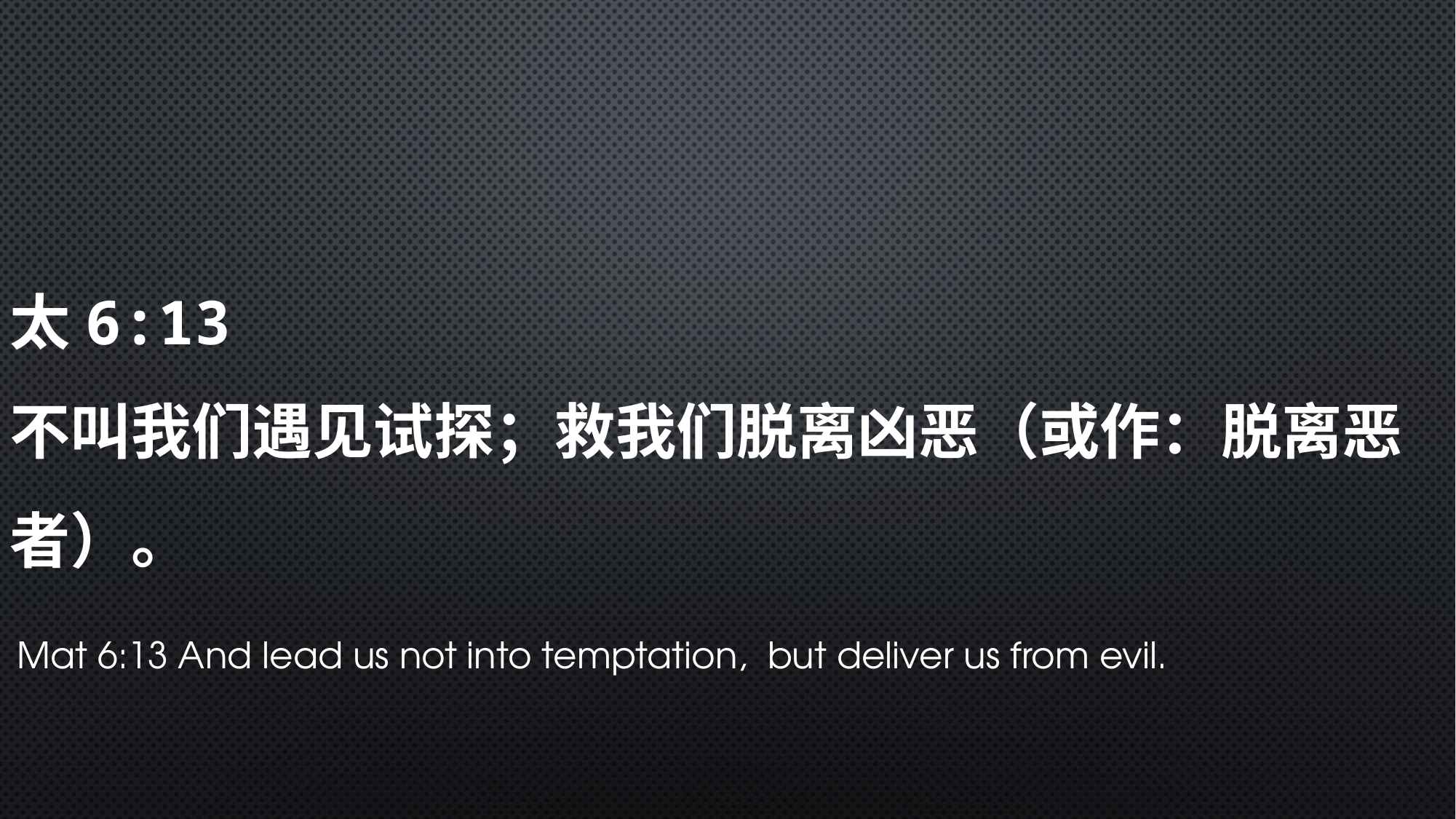

太6:13
不叫我们遇见试探；救我们脱离凶恶（或作：脱离恶者）。

Mat 6:13 And lead us not into temptation,  but deliver us from evil.